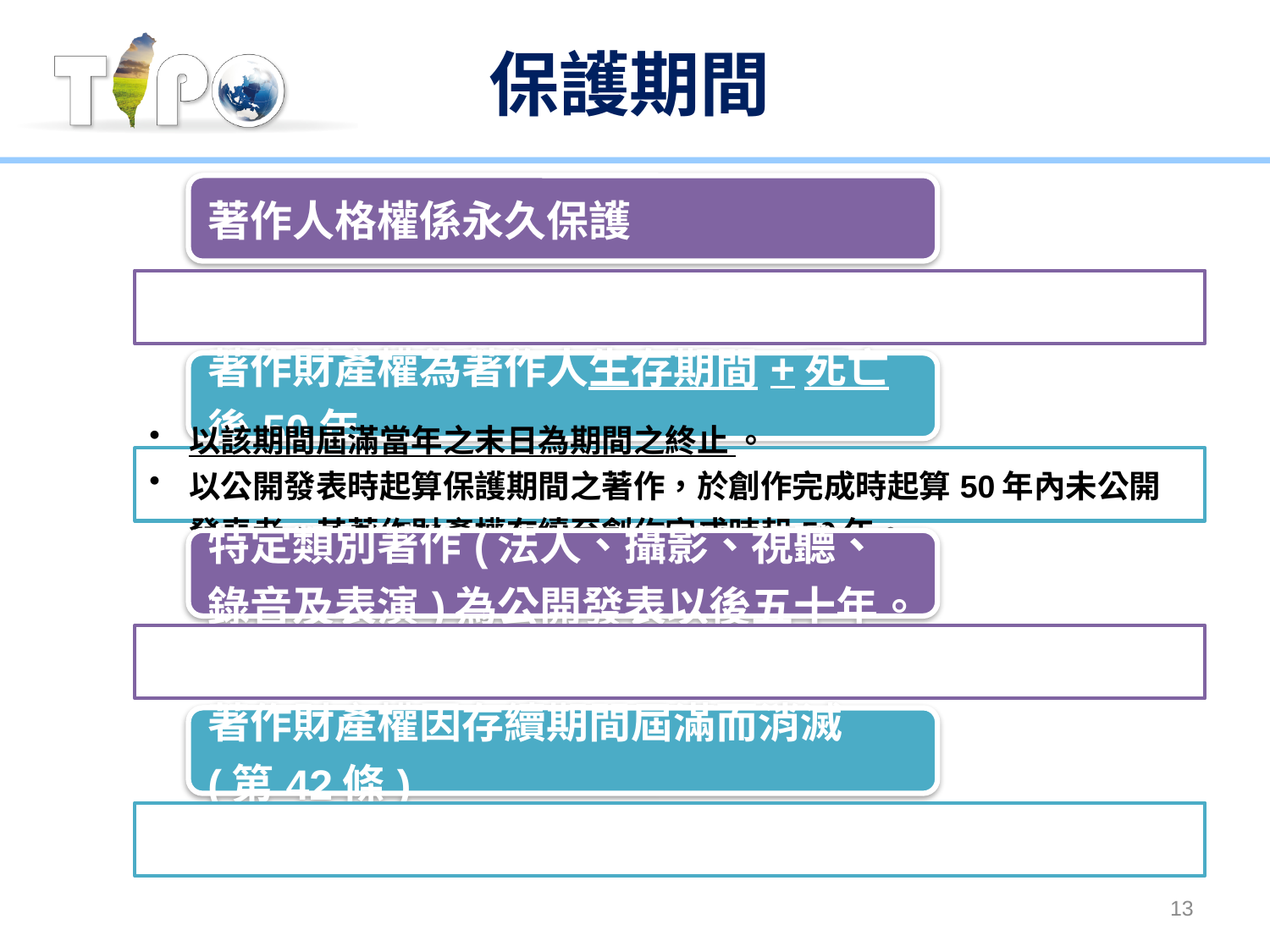

# 保護期間
著作財產權為著作人生存期間+死亡後50年
特定類別著作(法人、攝影、視聽、錄音及表演)為公開發表以後五十年。
著作人格權係永久保護
以該期間屆滿當年之末日為期間之終止 。
以公開發表時起算保護期間之著作，於創作完成時起算50年內未公開發表者，其著作財產權存續至創作完成時起50年。
著作財產權因存續期間屆滿而消滅(第42條)
13